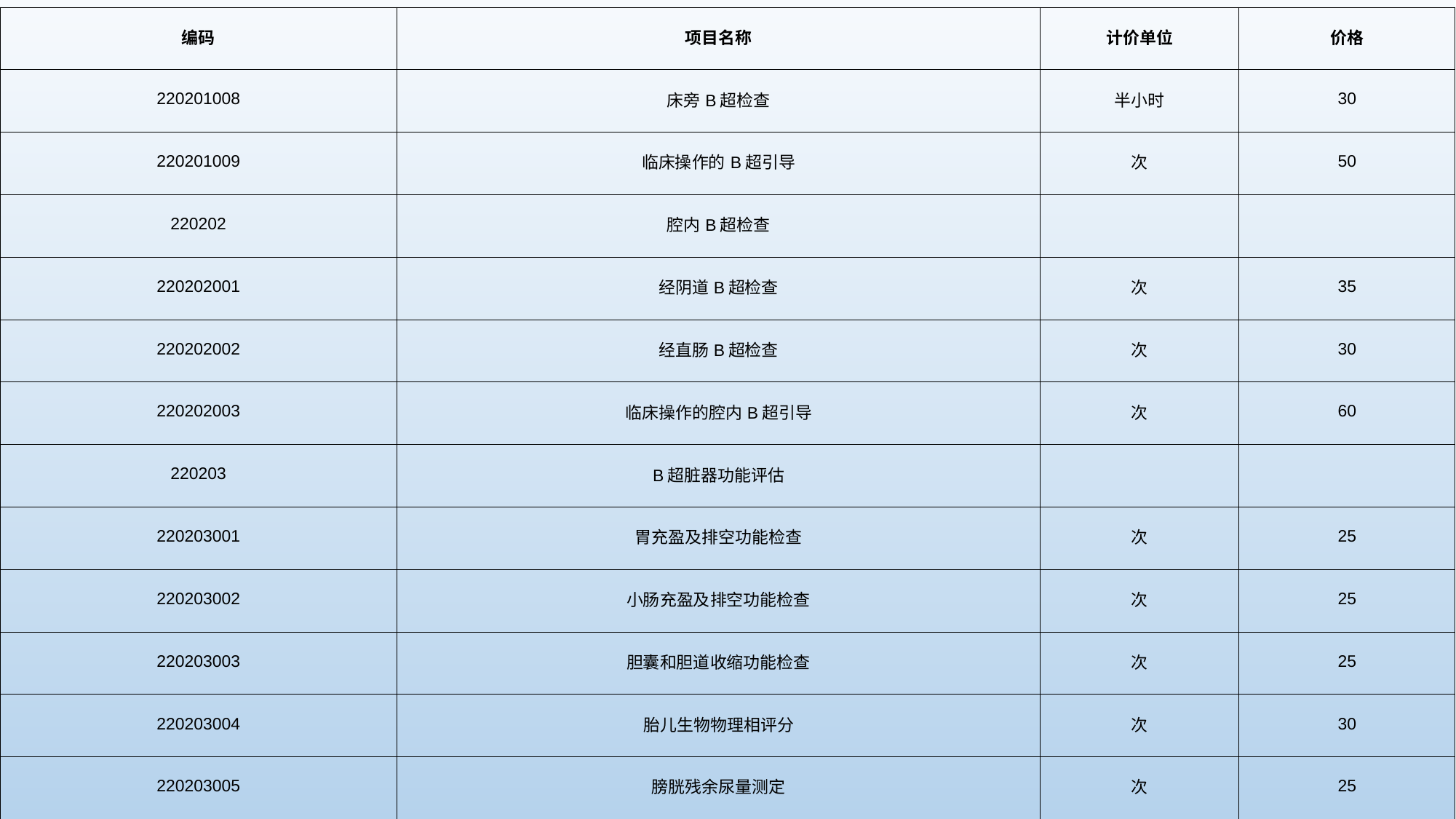

| 编码 | 项目名称 | 计价单位 | 价格 |
| --- | --- | --- | --- |
| 220201008 | 床旁B超检查 | 半小时 | 30 |
| 220201009 | 临床操作的B超引导 | 次 | 50 |
| 220202 | 腔内B超检查 |  |  |
| 220202001 | 经阴道B超检查 | 次 | 35 |
| 220202002 | 经直肠B超检查 | 次 | 30 |
| 220202003 | 临床操作的腔内B超引导 | 次 | 60 |
| 220203 | B超脏器功能评估 |  |  |
| 220203001 | 胃充盈及排空功能检查 | 次 | 25 |
| 220203002 | 小肠充盈及排空功能检查 | 次 | 25 |
| 220203003 | 胆囊和胆道收缩功能检查 | 次 | 25 |
| 220203004 | 胎儿生物物理相评分 | 次 | 30 |
| 220203005 | 膀胱残余尿量测定 | 次 | 25 |